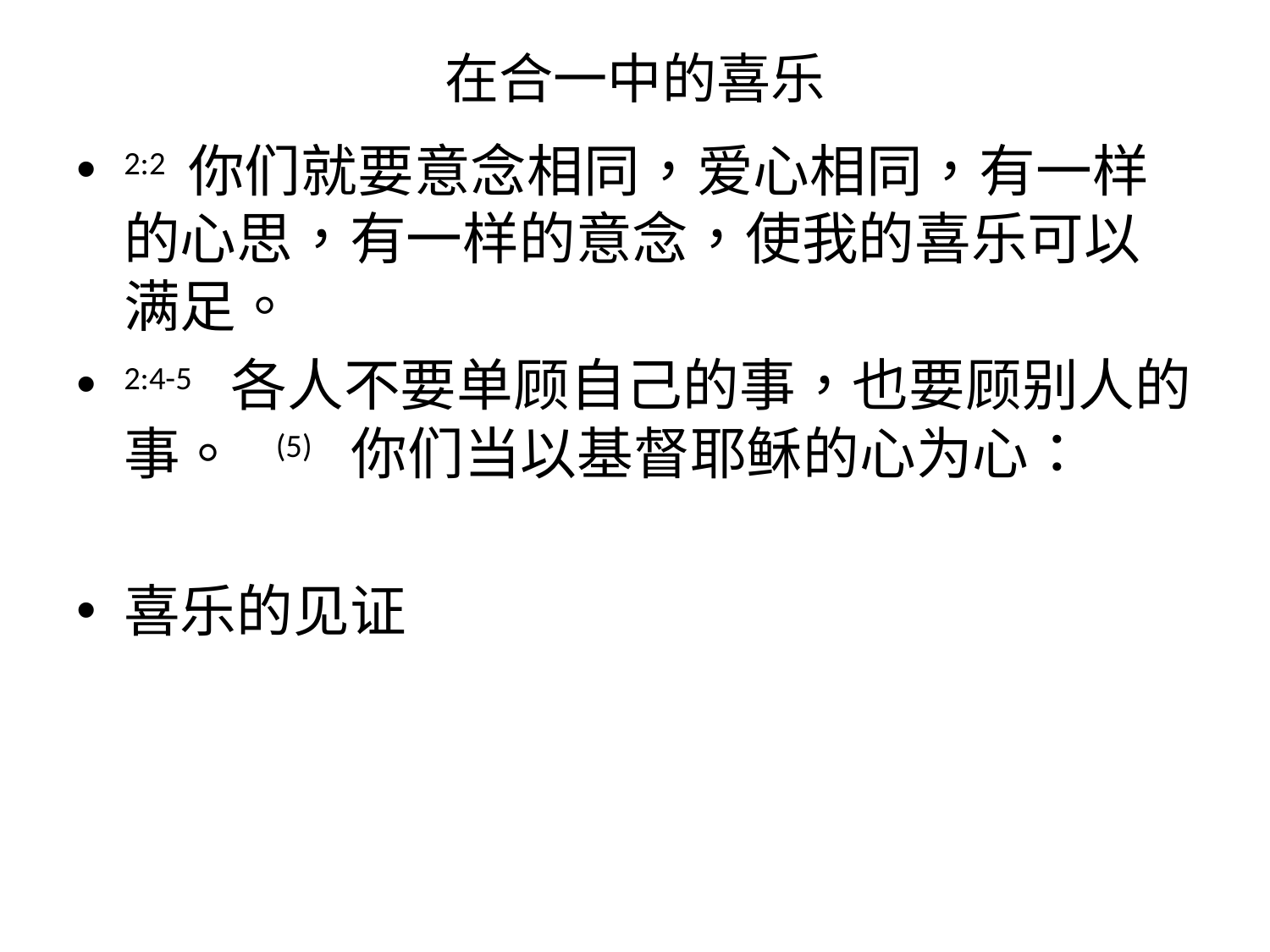

# 在合一中的喜乐
2:2  你们就要意念相同，爱心相同，有一样的心思，有一样的意念，使我的喜乐可以满足。
2:4-5  各人不要单顾自己的事，也要顾别人的事。  (5)  你们当以基督耶稣的心为心：

喜乐的见证